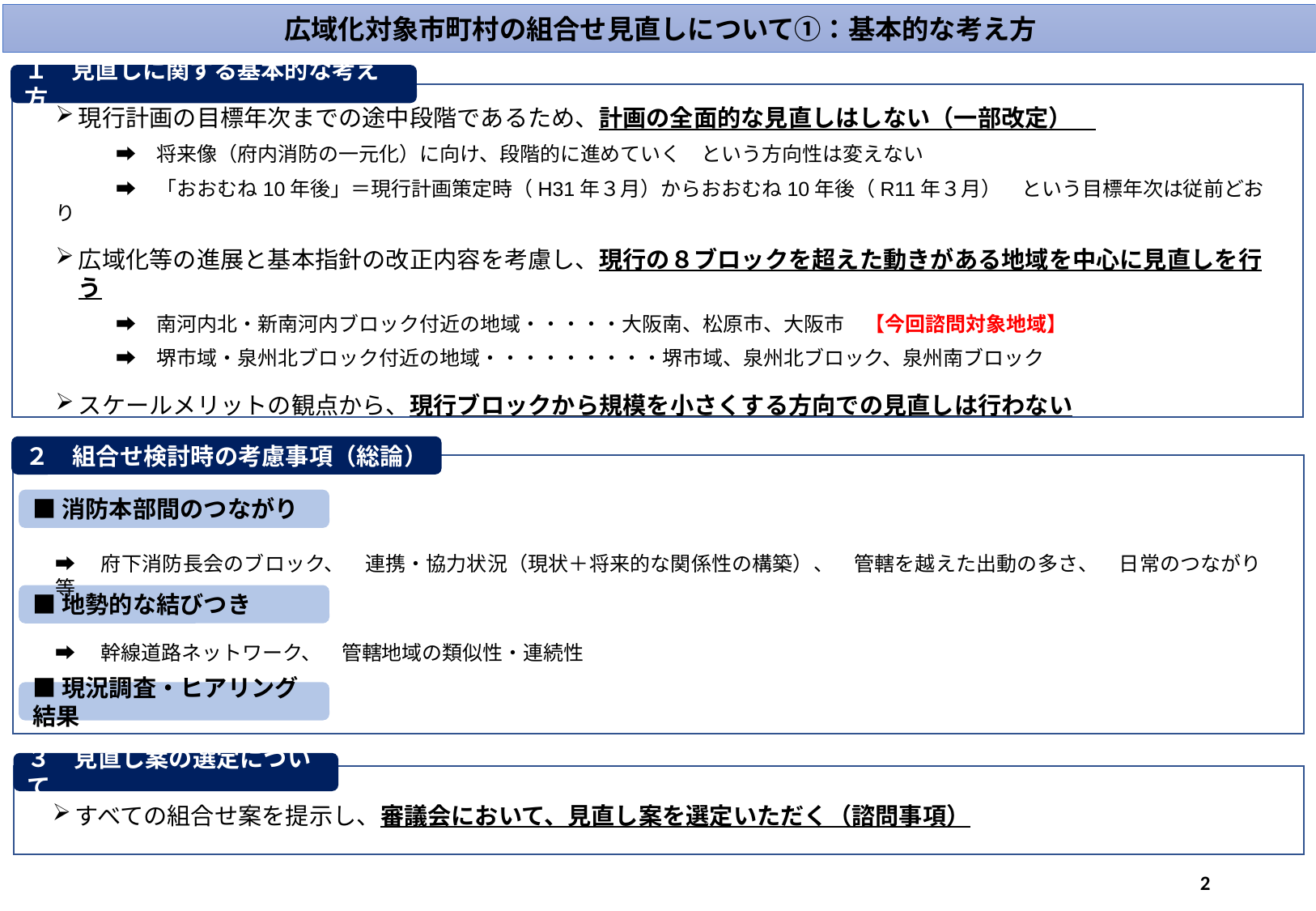

広域化対象市町村の組合せ見直しについて①：基本的な考え方
１　見直しに関する基本的な考え方

現行計画の目標年次までの途中段階であるため、計画の全面的な見直しはしない（一部改定）
　　　➡　将来像（府内消防の一元化）に向け、段階的に進めていく　という方向性は変えない
　　　➡　「おおむね10年後」＝現行計画策定時（H31年３月）からおおむね10年後（R11年３月）　という目標年次は従前どおり
広域化等の進展と基本指針の改正内容を考慮し、現行の８ブロックを超えた動きがある地域を中心に見直しを行う
　　　➡　南河内北・新南河内ブロック付近の地域・・・・・大阪南、松原市、大阪市　【今回諮問対象地域】
　　　➡　堺市域・泉州北ブロック付近の地域・・・・・・・・・堺市域、泉州北ブロック、泉州南ブロック
スケールメリットの観点から、現行ブロックから規模を小さくする方向での見直しは行わない
２　組合せ検討時の考慮事項（総論）

■消防本部間のつながり
➡　府下消防長会のブロック、　連携・協力状況（現状＋将来的な関係性の構築）、　管轄を越えた出動の多さ、　日常のつながり　等
■地勢的な結びつき
➡　幹線道路ネットワーク、　管轄地域の類似性・連続性
■現況調査・ヒアリング結果
３　見直し案の選定について

すべての組合せ案を提示し、審議会において、見直し案を選定いただく（諮問事項）
2